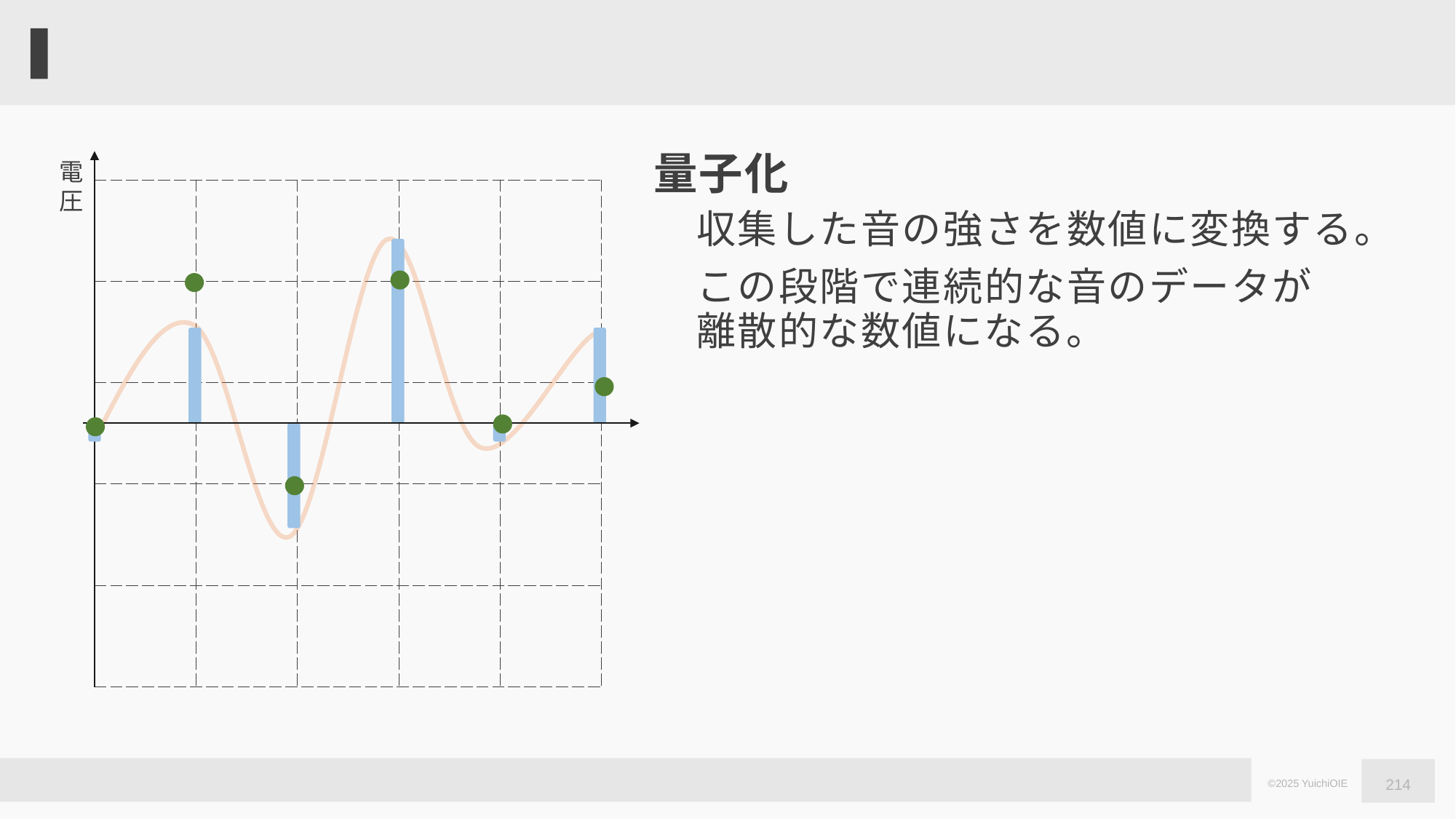

#
量子化
収集した音の強さを数値に変換する。
この段階で連続的な音のデータが
離散的な数値になる。
電
圧
|  |  |  |  |  |
| --- | --- | --- | --- | --- |
|  |  |  |  |  |
|  |  |  |  |  |
|  |  |  |  |  |
|  |  |  |  |  |
|  |  |  |  |  |
| --- | --- | --- | --- | --- |
|  |  |  |  |  |
|  |  |  |  |  |
|  |  |  |  |  |
|  |  |  |  |  |

214